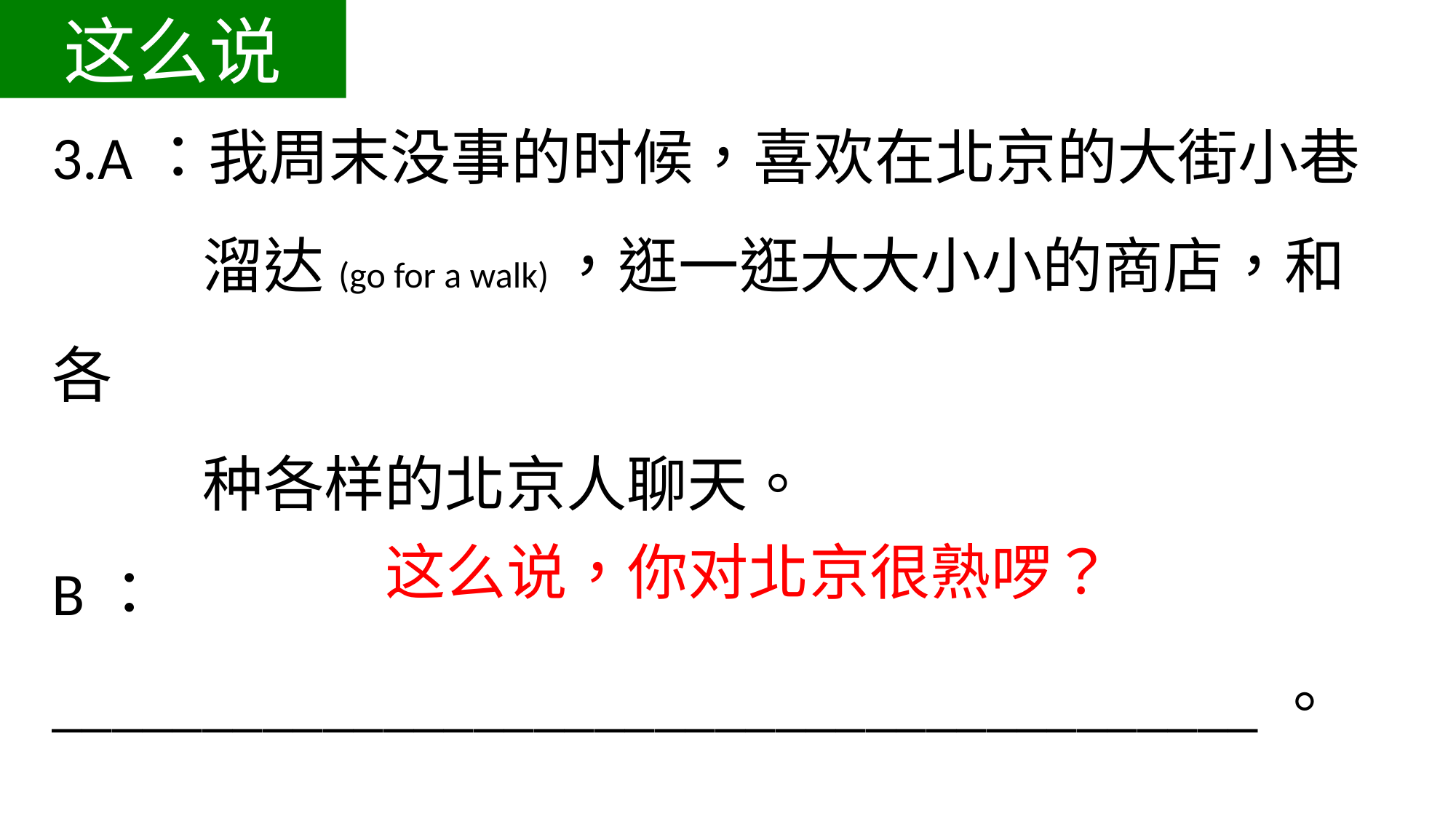

这么说
3.A：我周末没事的时候，喜欢在北京的大街小巷
          溜达(go for a walk)，逛一逛大大小小的商店，和各
          种各样的北京人聊天。
B：________________________________________。
这么说，你对北京很熟啰？